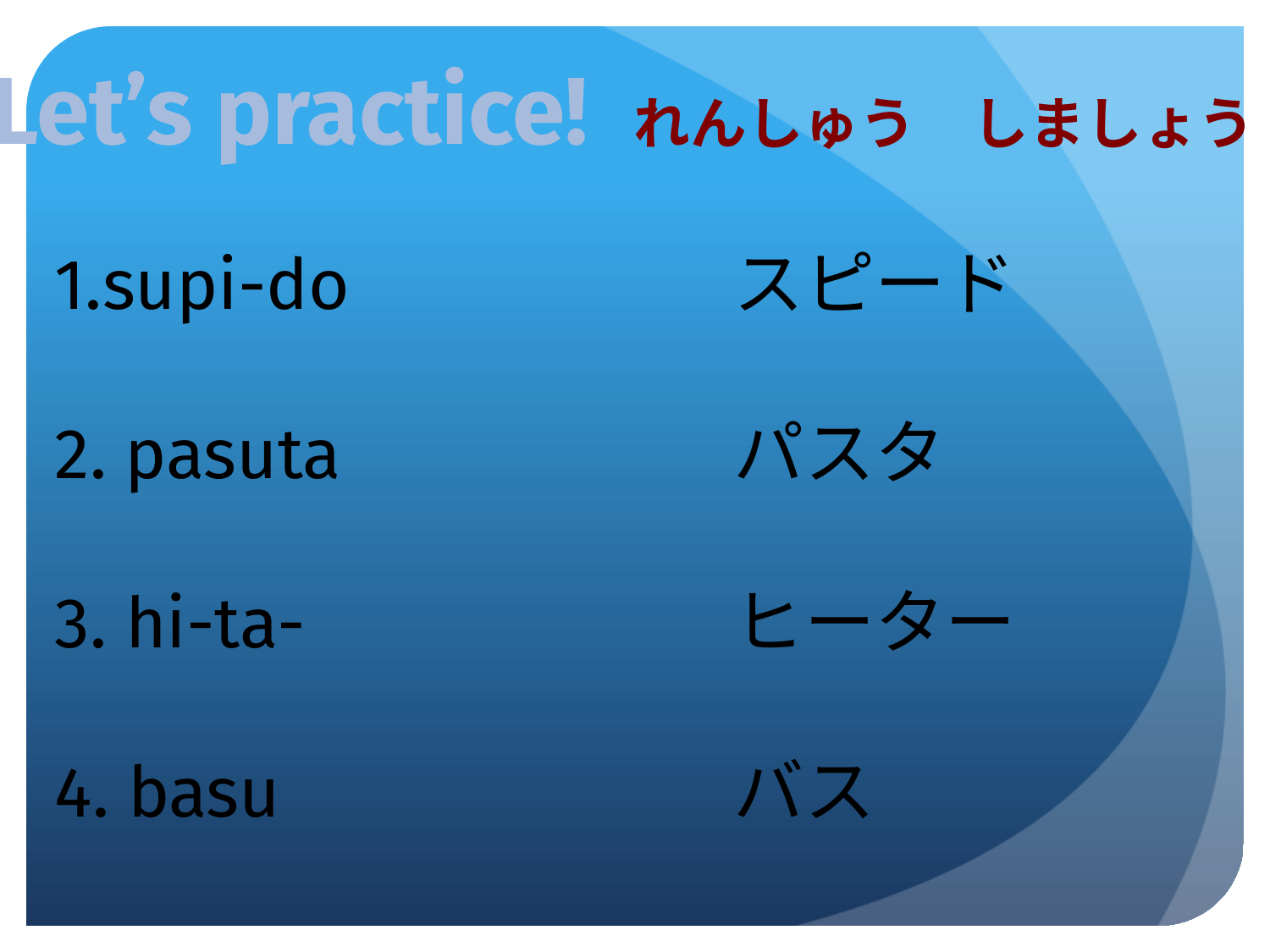

Let’s practice! れんしゅう　しましょう
supi-do

 pasuta

 hi-ta-

 basu

スピード

パスタ

ヒーター

バス